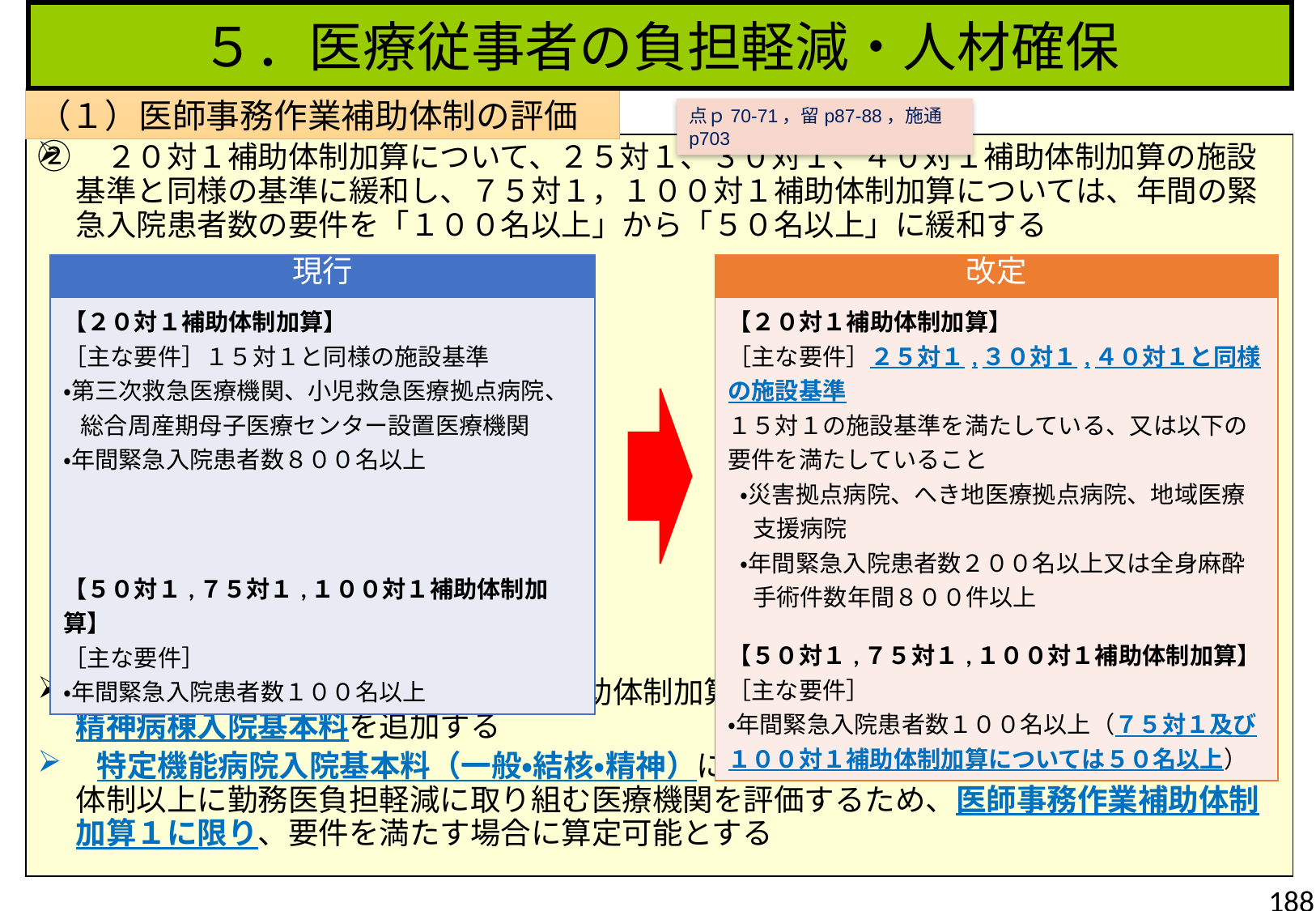

５．医療従事者の負担軽減・人材確保
（１）医師事務作業補助体制の評価②
点ｐ70-71，留p87-88，施通p703
　２０対１補助体制加算について、２５対１、３０対１、４０対１補助体制加算の施設基準と同様の基準に緩和し、７５対１，１００対１補助体制加算については、年間の緊急入院患者数の要件を「１００名以上」から「５０名以上」に緩和する

  ５０対１、７５対１，１００対１補助体制加算の対象として、療養病棟入院基本料及び精神病棟入院基本料を追加する
  特定機能病院入院基本料（一般・結核・精神）について、特定機能病院として求められる体制以上に勤務医負担軽減に取り組む医療機関を評価するため、医師事務作業補助体制加算１に限り、要件を満たす場合に算定可能とする
| 現行 |
| --- |
| 【２０対１補助体制加算】 ［主な要件］１５対１と同様の施設基準 ・第三次救急医療機関、小児救急医療拠点病院、 総合周産期母子医療センター設置医療機関 ・年間緊急入院患者数８００名以上 【５０対１,７５対１,１００対１補助体制加算】 ［主な要件］ ・年間緊急入院患者数１００名以上 |
| 改定 |
| --- |
| 【２０対１補助体制加算】 ［主な要件］２５対１,３０対１,４０対１と同様の施設基準 １５対１の施設基準を満たしている、又は以下の要件を満たしていること ・災害拠点病院、へき地医療拠点病院、地域医療支援病院 ・年間緊急入院患者数２００名以上又は全身麻酔手術件数年間８００件以上 【５０対１,７５対１,１００対１補助体制加算】 ［主な要件］ ・年間緊急入院患者数１００名以上（７５対１及び１００対１補助体制加算については５０名以上） |

188